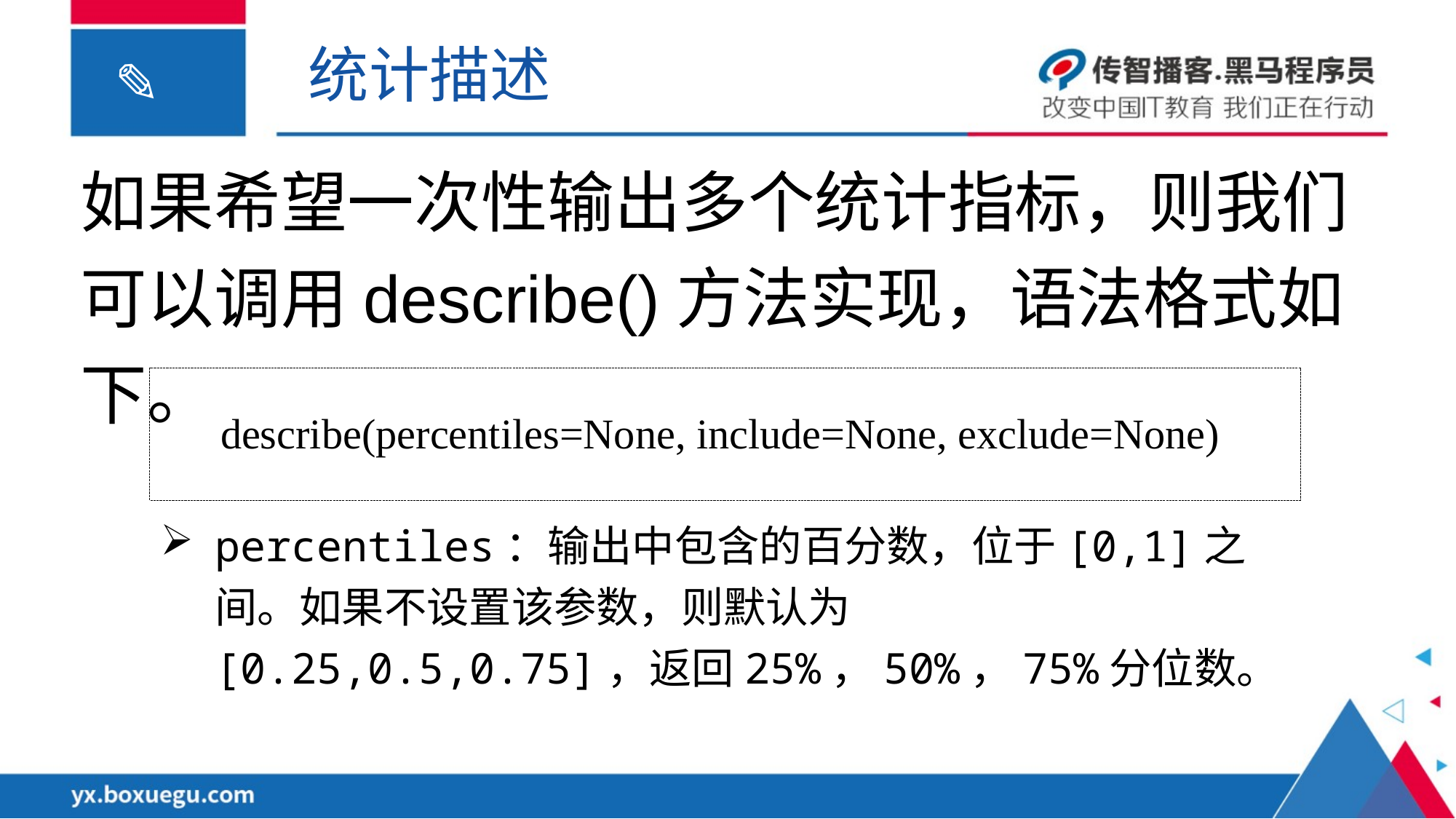

统计描述
如果希望一次性输出多个统计指标，则我们可以调用describe()方法实现，语法格式如下。

describe(percentiles=None, include=None, exclude=None)
percentiles：输出中包含的百分数，位于[0,1]之间。如果不设置该参数，则默认为[0.25,0.5,0.75]，返回25%，50%，75%分位数。